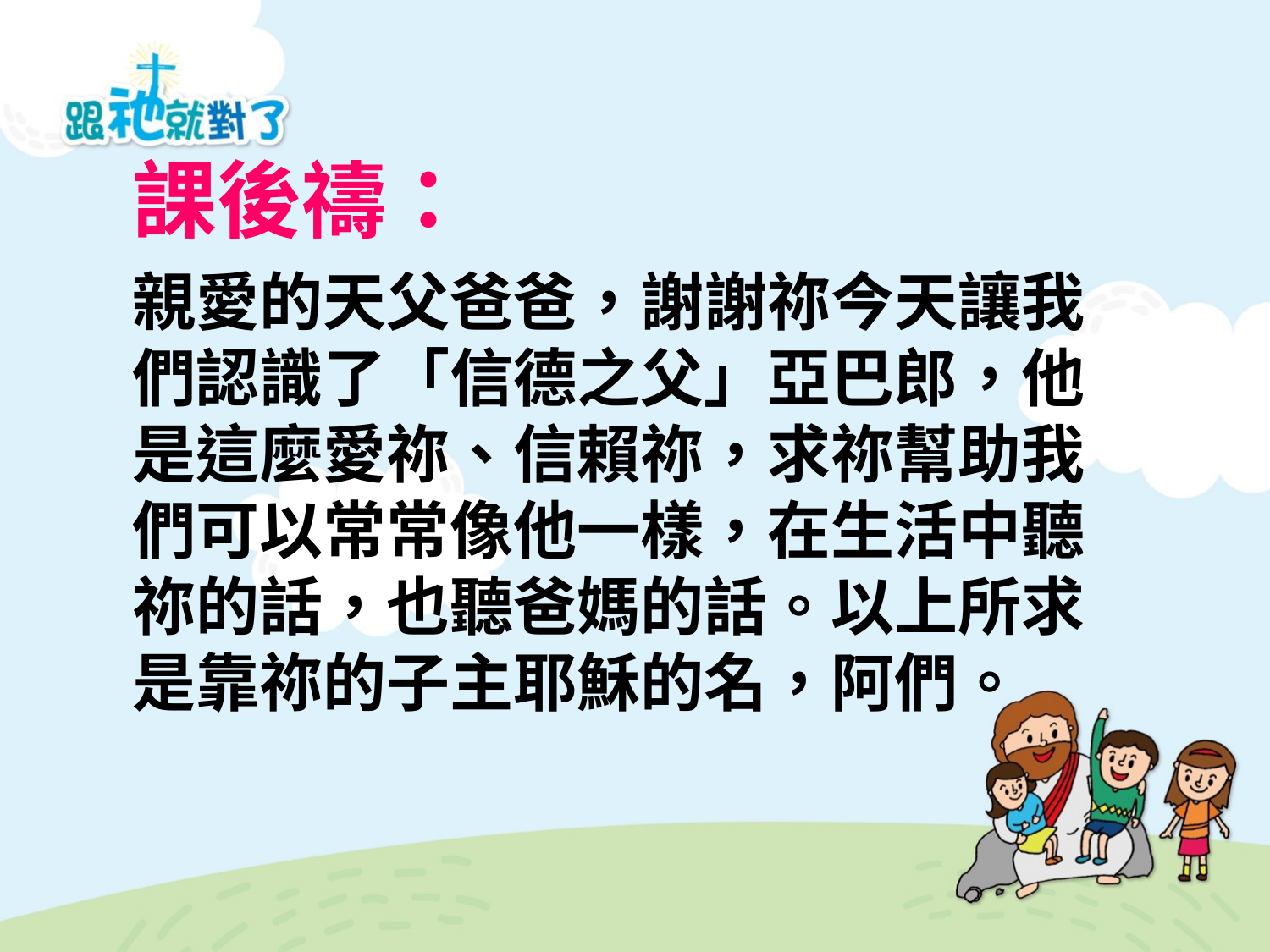

課後禱：
親愛的天父爸爸，謝謝祢今天讓我們認識了「信德之父」亞巴郎，他是這麼愛祢、信賴祢，求祢幫助我們可以常常像他一樣，在生活中聽祢的話，也聽爸媽的話。以上所求是靠祢的子主耶穌的名，阿們。